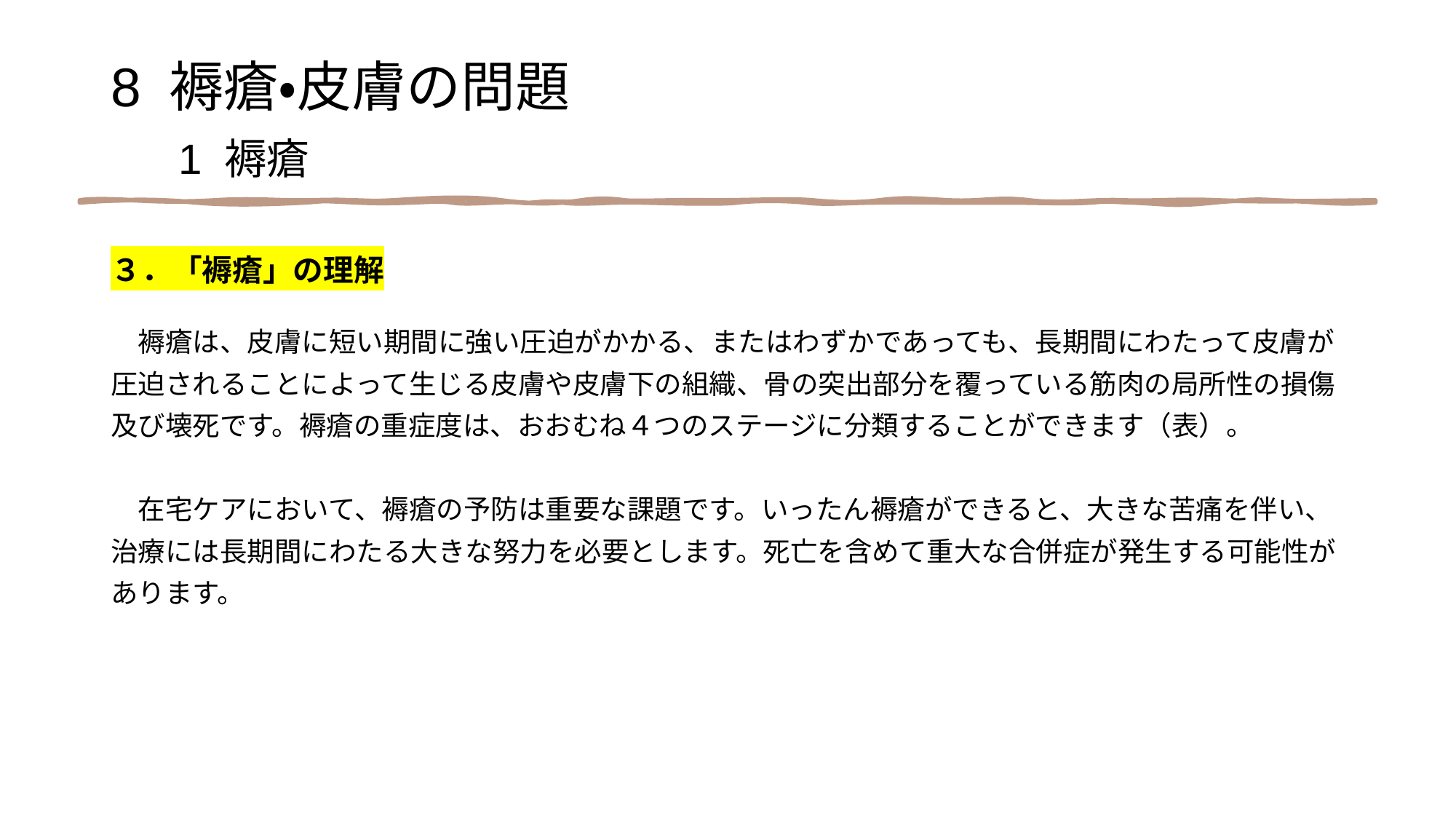

8 褥瘡・皮膚の問題
　1 褥瘡

３．「褥瘡」の理解

　褥瘡は、皮膚に短い期間に強い圧迫がかかる、またはわずかであっても、長期間にわたって皮膚が
圧迫されることによって生じる皮膚や皮膚下の組織、骨の突出部分を覆っている筋肉の局所性の損傷
及び壊死です。褥瘡の重症度は、おおむね４つのステージに分類することができます（表）。

　在宅ケアにおいて、褥瘡の予防は重要な課題です。いったん褥瘡ができると、大きな苦痛を伴い、
治療には長期間にわたる大きな努力を必要とします。死亡を含めて重大な合併症が発生する可能性が
あります。